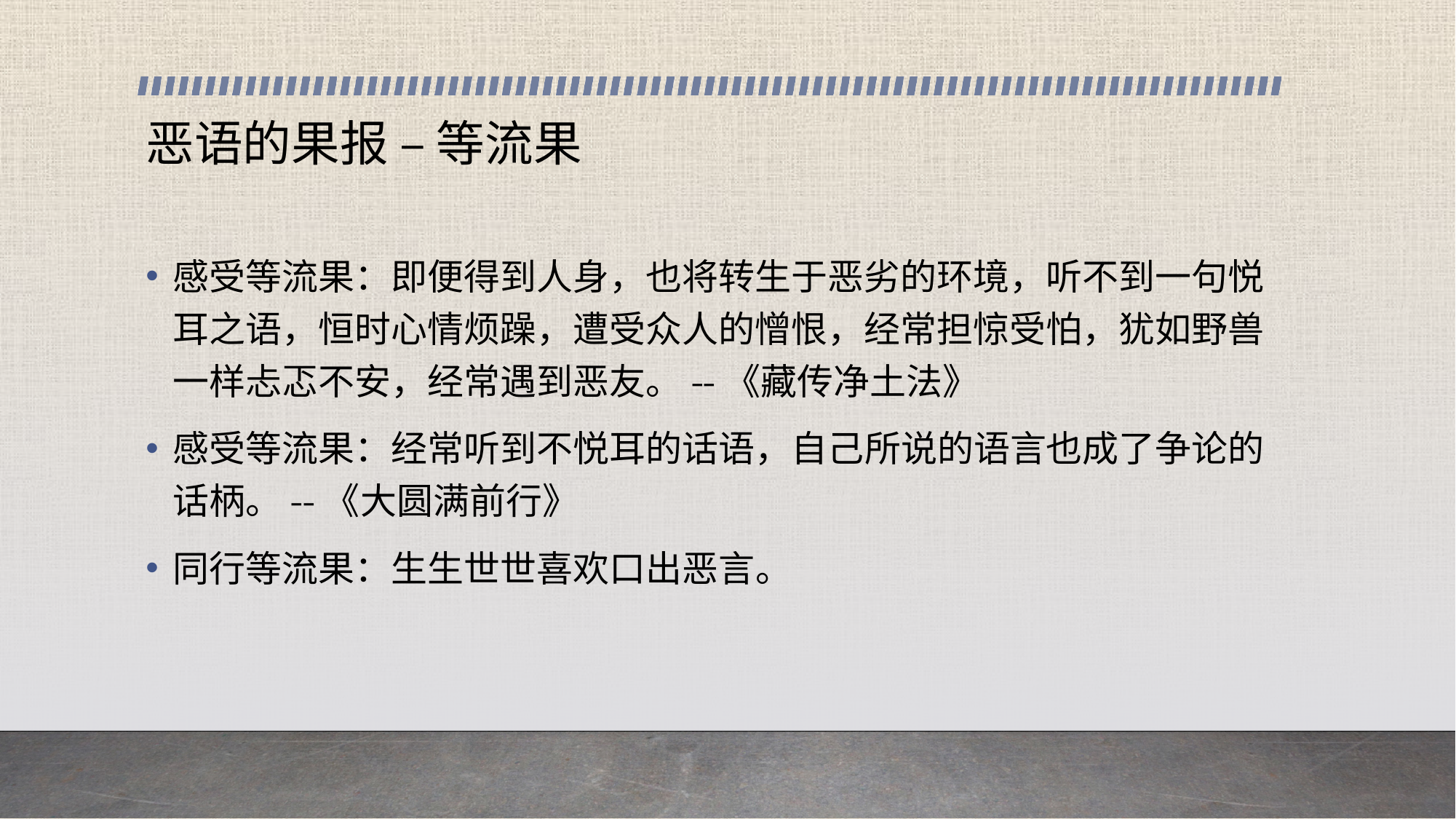

# 恶语的果报 – 等流果
感受等流果：即便得到人身，也将转生于恶劣的环境，听不到一句悦耳之语，恒时心情烦躁，遭受众人的憎恨，经常担惊受怕，犹如野兽一样忐忑不安，经常遇到恶友。--《藏传净土法》
感受等流果：经常听到不悦耳的话语，自己所说的语言也成了争论的话柄。--《大圆满前行》
同行等流果：生生世世喜欢口出恶言。